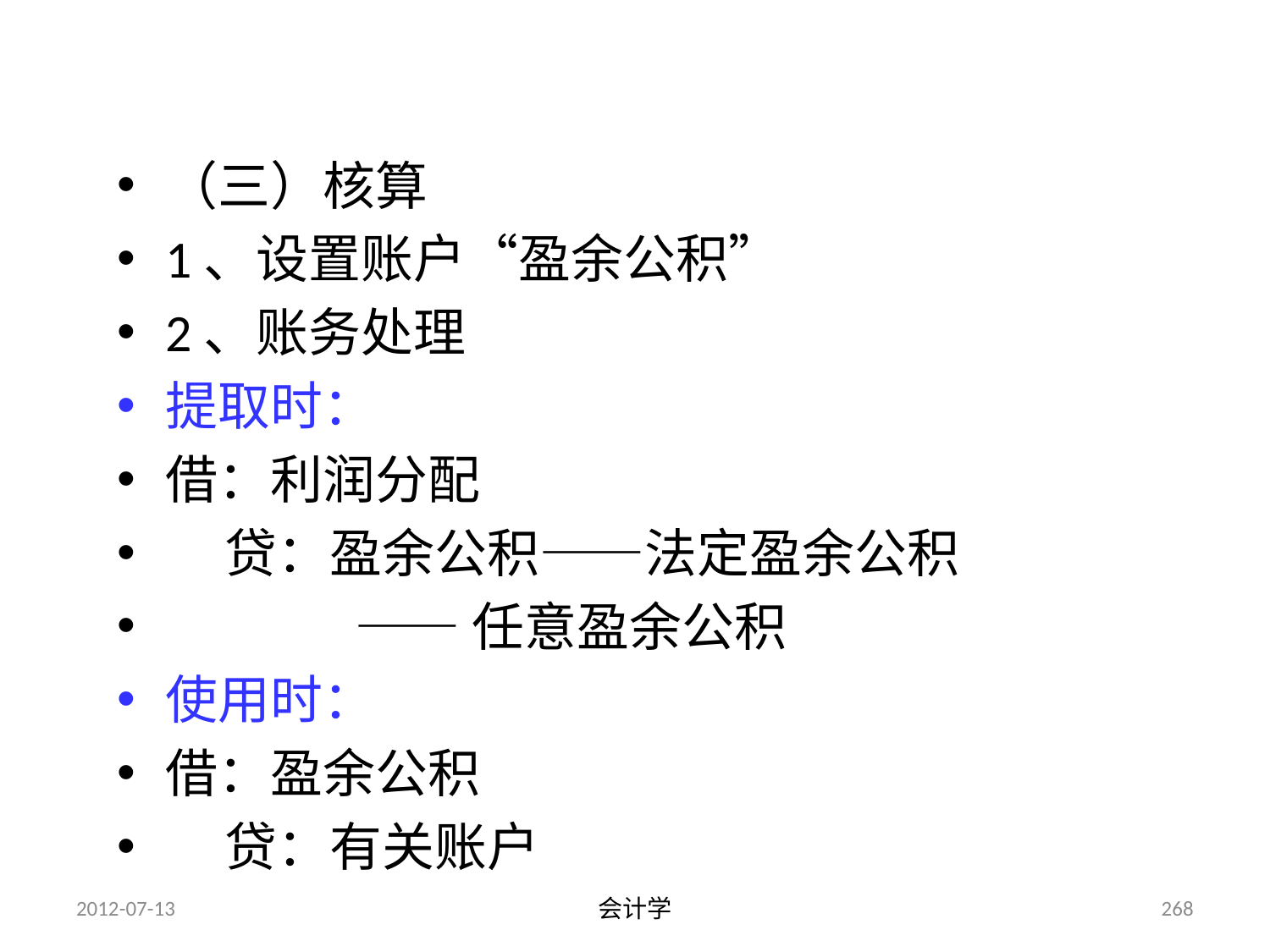

（三）核算
1、设置账户“盈余公积”
2、账务处理
提取时：
借：利润分配
    贷：盈余公积——法定盈余公积
                ——任意盈余公积
使用时：
借：盈余公积
    贷：有关账户

2012-07-13
会计学
268